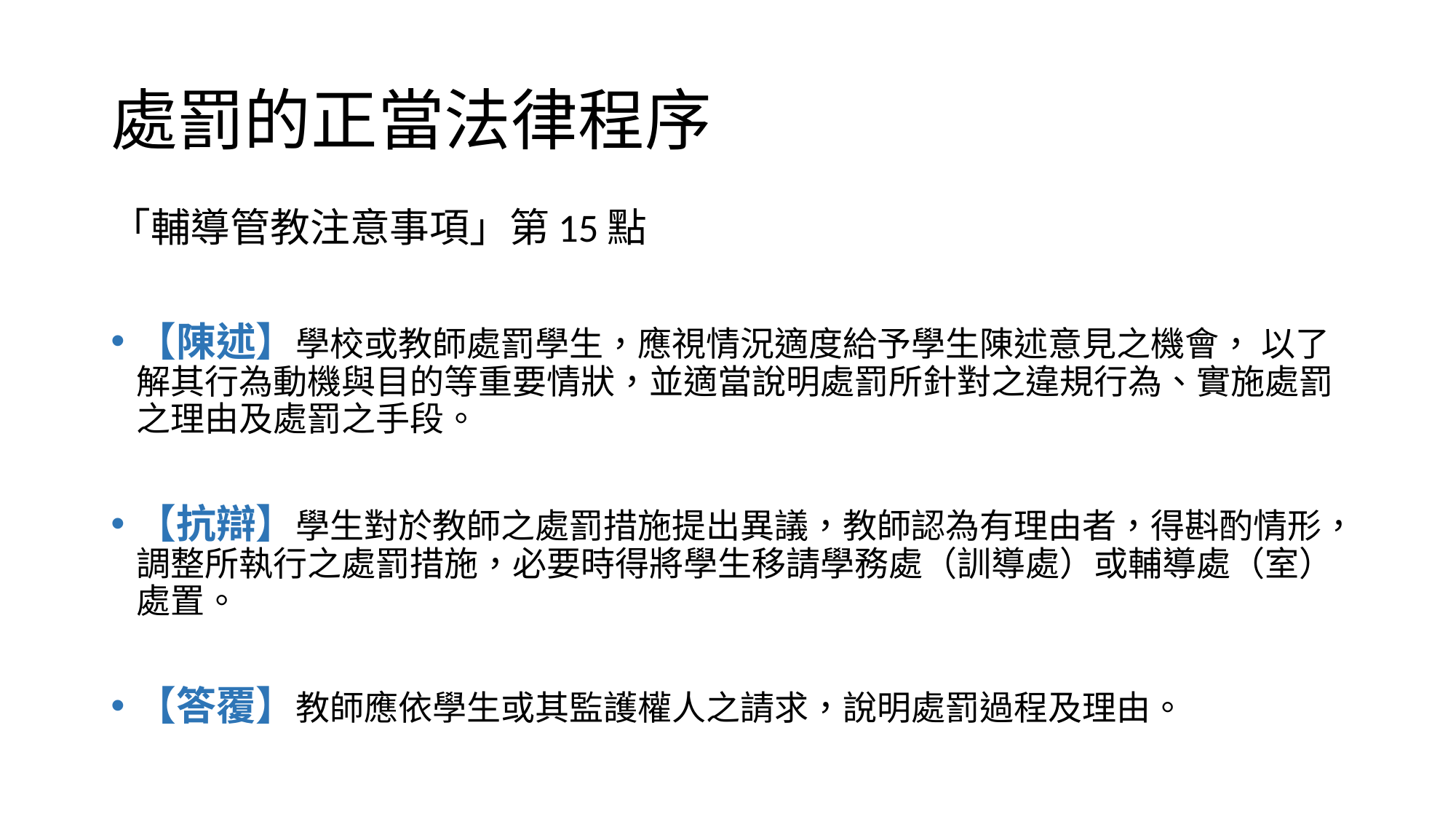

# 處罰的正當法律程序
「輔導管教注意事項」第15點

【陳述】學校或教師處罰學生，應視情況適度給予學生陳述意見之機會， 以了解其行為動機與目的等重要情狀，並適當說明處罰所針對之違規行為、實施處罰之理由及處罰之手段。

【抗辯】學生對於教師之處罰措施提出異議，教師認為有理由者，得斟酌情形，調整所執行之處罰措施，必要時得將學生移請學務處（訓導處）或輔導處（室）處置。

【答覆】教師應依學生或其監護權人之請求，說明處罰過程及理由。